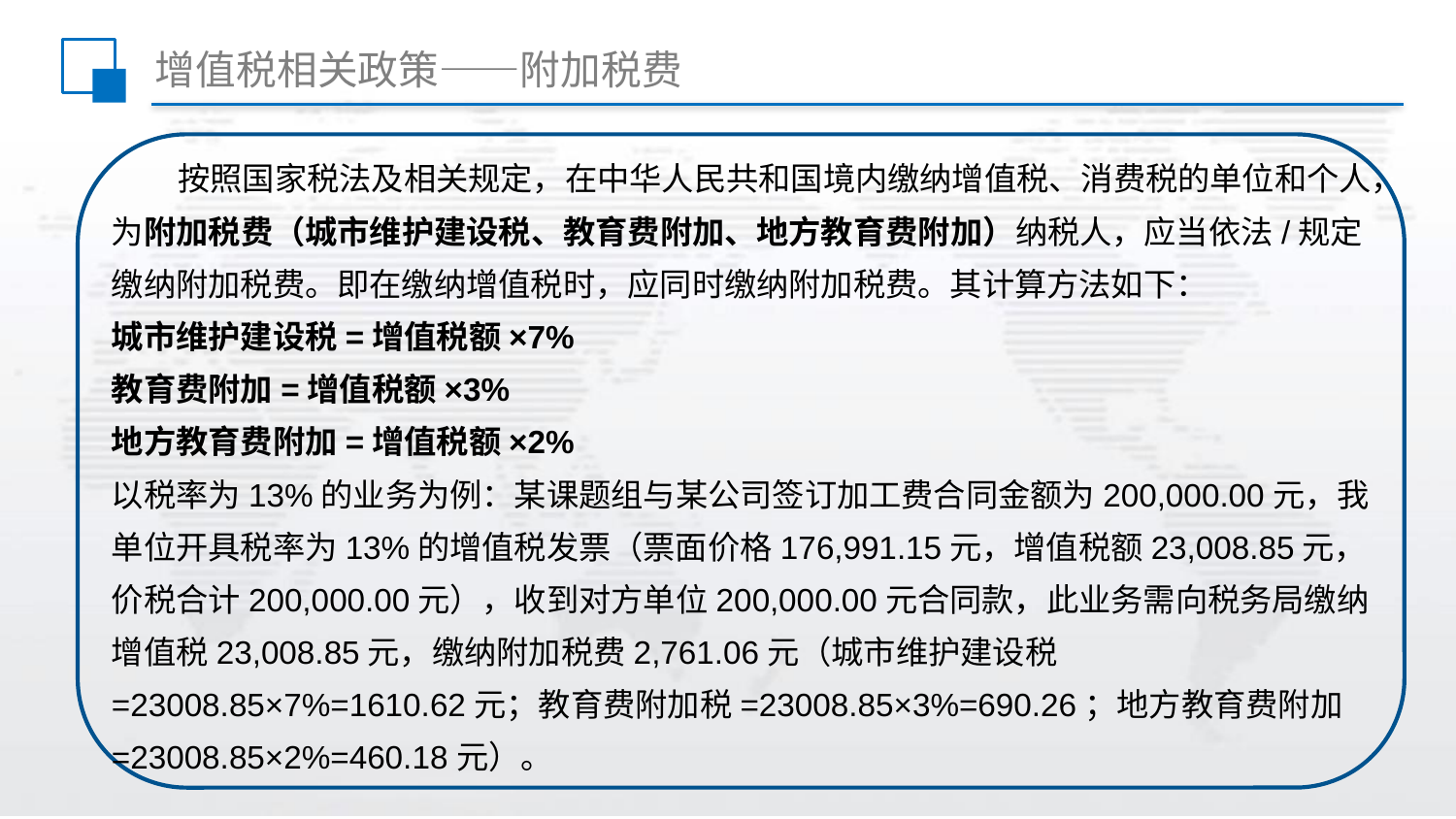

# 增值税相关政策——附加税费

       按照国家税法及相关规定，在中华人民共和国境内缴纳增值税、消费税的单位和个人，为附加税费（城市维护建设税、教育费附加、地方教育费附加）纳税人，应当依法/规定缴纳附加税费。即在缴纳增值税时，应同时缴纳附加税费。其计算方法如下：
城市维护建设税=增值税额×7%
教育费附加=增值税额×3%
地方教育费附加=增值税额×2%
以税率为13%的业务为例：某课题组与某公司签订加工费合同金额为200,000.00元，我单位开具税率为13%的增值税发票（票面价格176,991.15元，增值税额23,008.85元，价税合计200,000.00元），收到对方单位200,000.00元合同款，此业务需向税务局缴纳增值税23,008.85元，缴纳附加税费2,761.06元（城市维护建设税=23008.85×7%=1610.62元；教育费附加税=23008.85×3%=690.26；地方教育费附加=23008.85×2%=460.18元）。